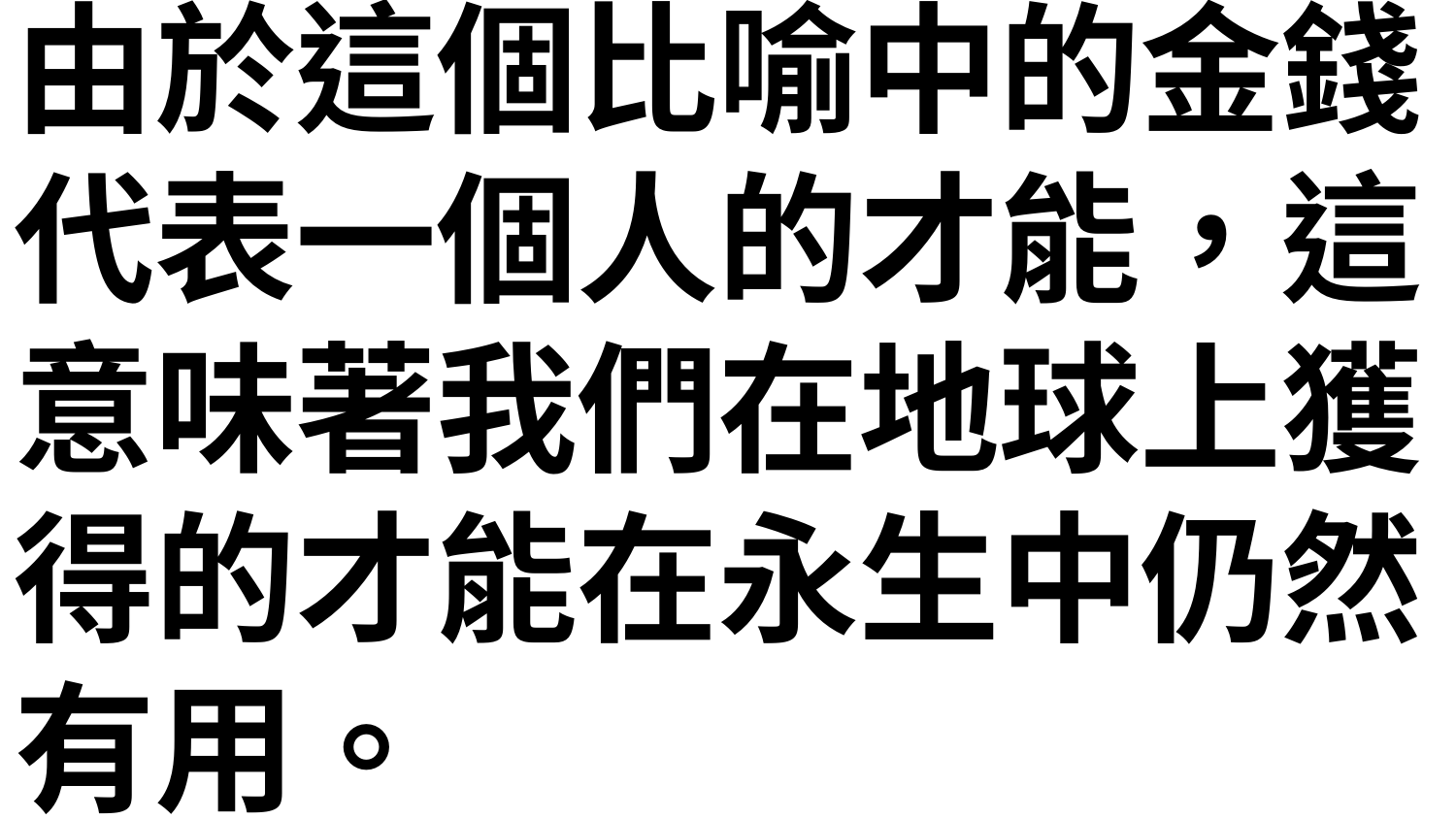

由於這個比喻中的金錢代表一個人的才能，這意味著我們在地球上獲得的才能在永生中仍然有用。